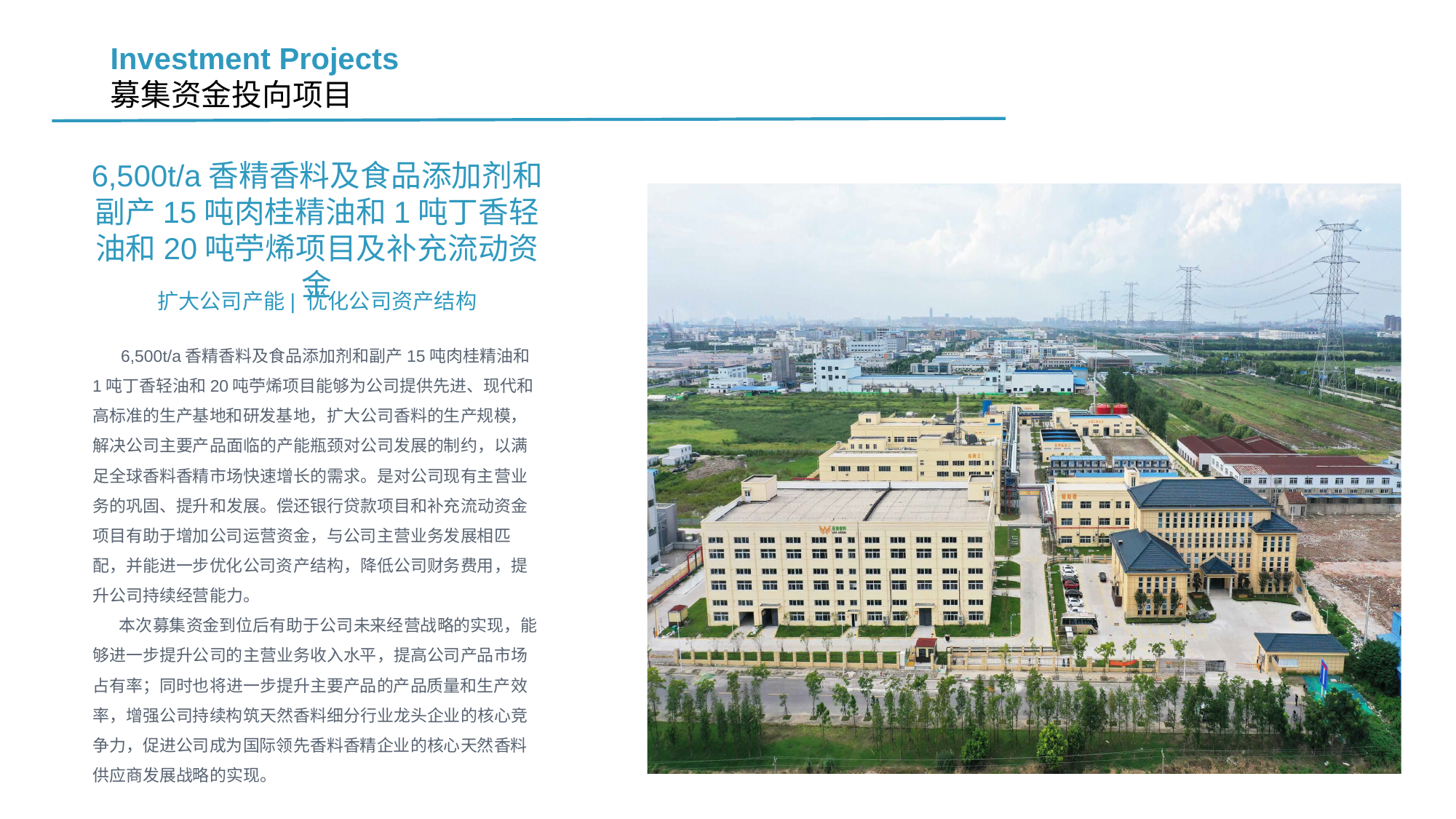

Investment Projects
募集资金投向项目
6,500t/a香精香料及食品添加剂和副产15吨肉桂精油和1吨丁香轻油和20吨苧烯项目及补充流动资金

扩大公司产能| 优化公司资产结构
      6,500t/a香精香料及食品添加剂和副产15吨肉桂精油和1吨丁香轻油和20吨苧烯项目能够为公司提供先进、现代和高标准的生产基地和研发基地，扩大公司香料的生产规模，解决公司主要产品面临的产能瓶颈对公司发展的制约，以满足全球香料香精市场快速增长的需求。是对公司现有主营业务的巩固、提升和发展。偿还银行贷款项目和补充流动资金项目有助于增加公司运营资金，与公司主营业务发展相匹配，并能进一步优化公司资产结构，降低公司财务费用，提升公司持续经营能力。
      本次募集资金到位后有助于公司未来经营战略的实现，能够进一步提升公司的主营业务收入水平，提高公司产品市场占有率；同时也将进一步提升主要产品的产品质量和生产效率，增强公司持续构筑天然香料细分行业龙头企业的核心竞争力，促进公司成为国际领先香料香精企业的核心天然香料供应商发展战略的实现。